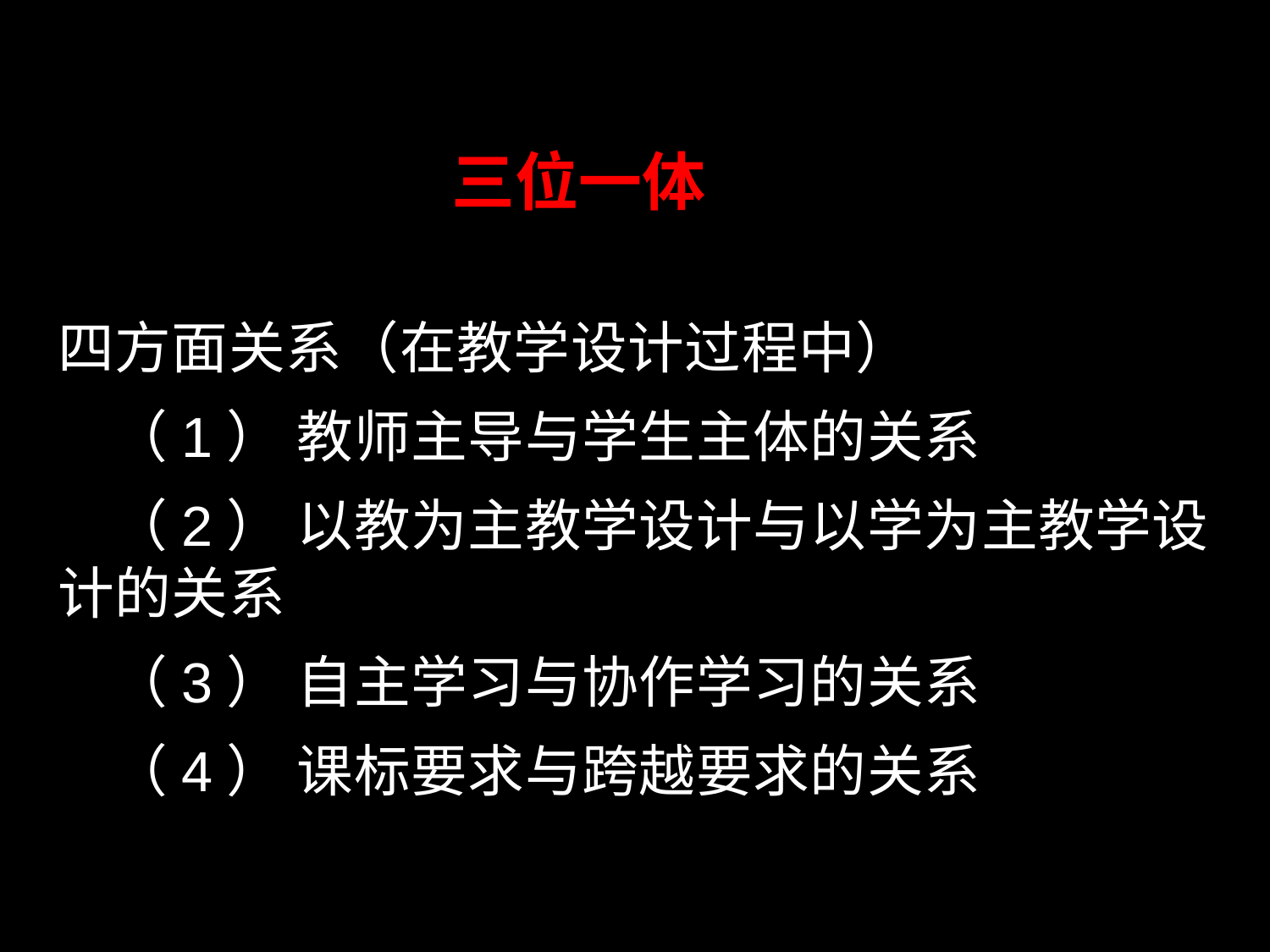

# 三位一体
四方面关系（在教学设计过程中）
   （1） 教师主导与学生主体的关系
   （2） 以教为主教学设计与以学为主教学设计的关系
   （3） 自主学习与协作学习的关系
   （4） 课标要求与跨越要求的关系